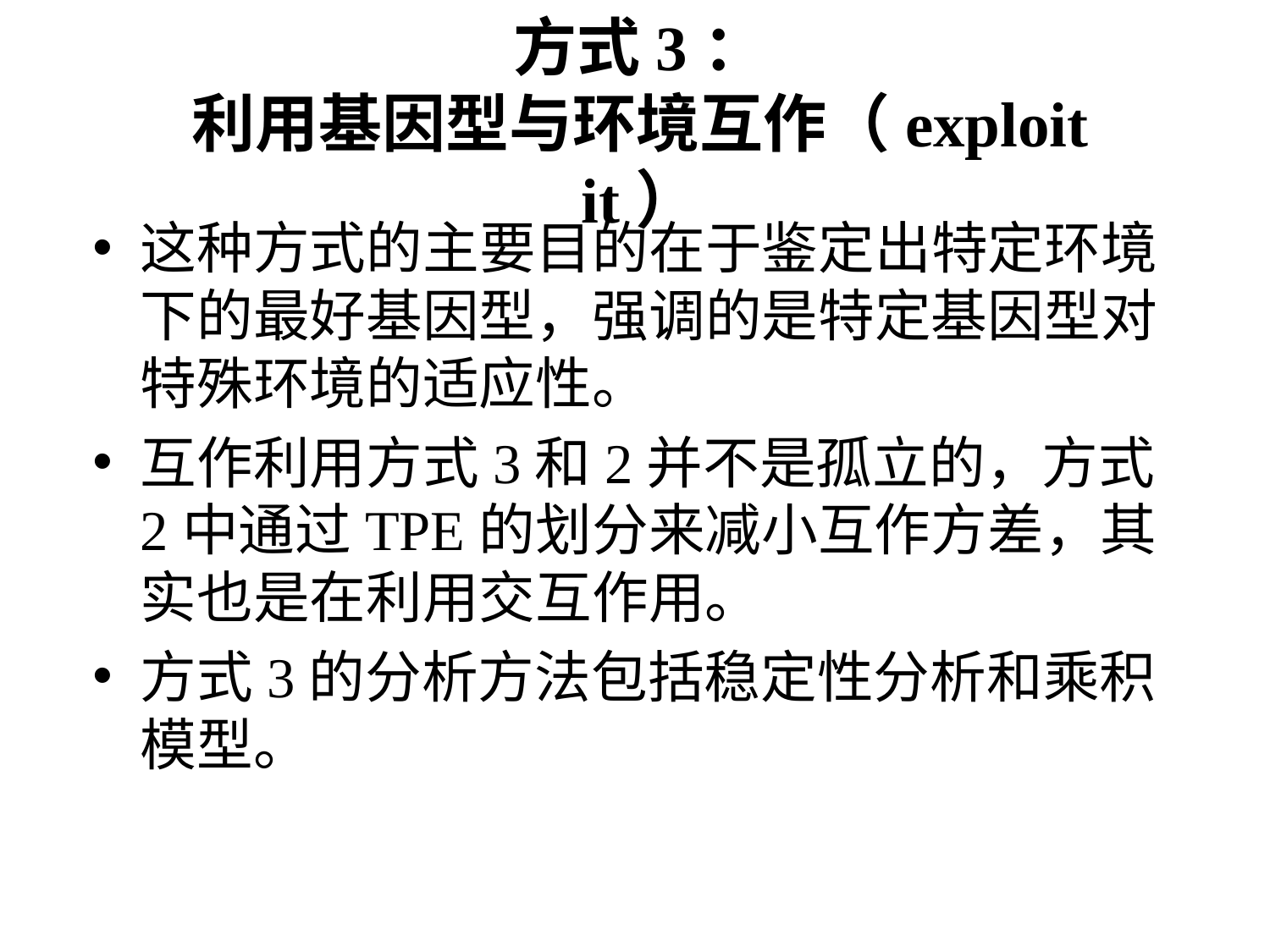

# 方式3： 利用基因型与环境互作（exploit it）
这种方式的主要目的在于鉴定出特定环境下的最好基因型，强调的是特定基因型对特殊环境的适应性。
互作利用方式3和2并不是孤立的，方式2中通过TPE的划分来减小互作方差，其实也是在利用交互作用。
方式3的分析方法包括稳定性分析和乘积模型。